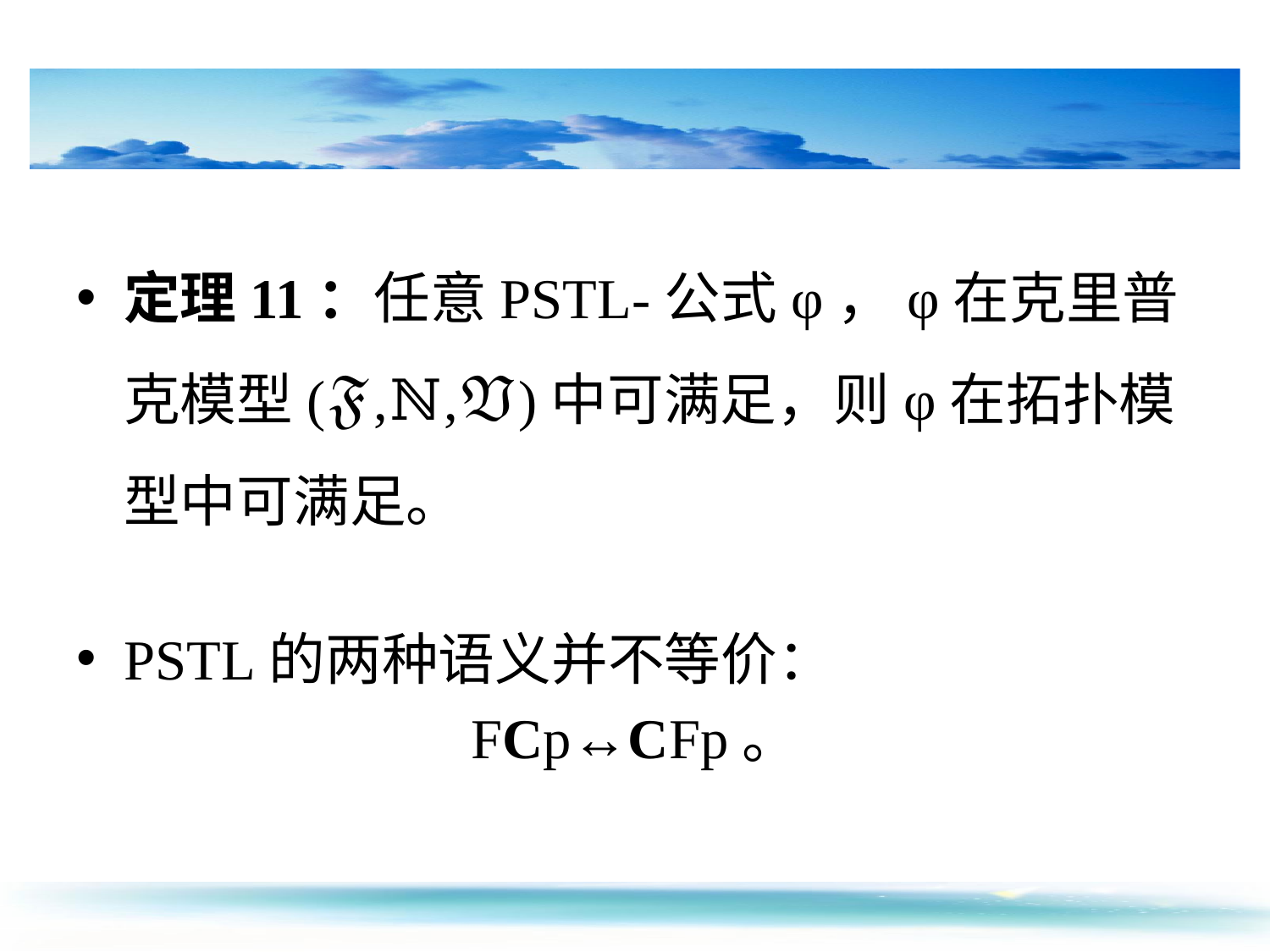

定理11：任意PSTL-公式φ，φ在克里普克模型(𝔉,ℕ,𝔙)中可满足，则φ在拓扑模型中可满足。

PSTL的两种语义并不等价：
FCp↔CFp。